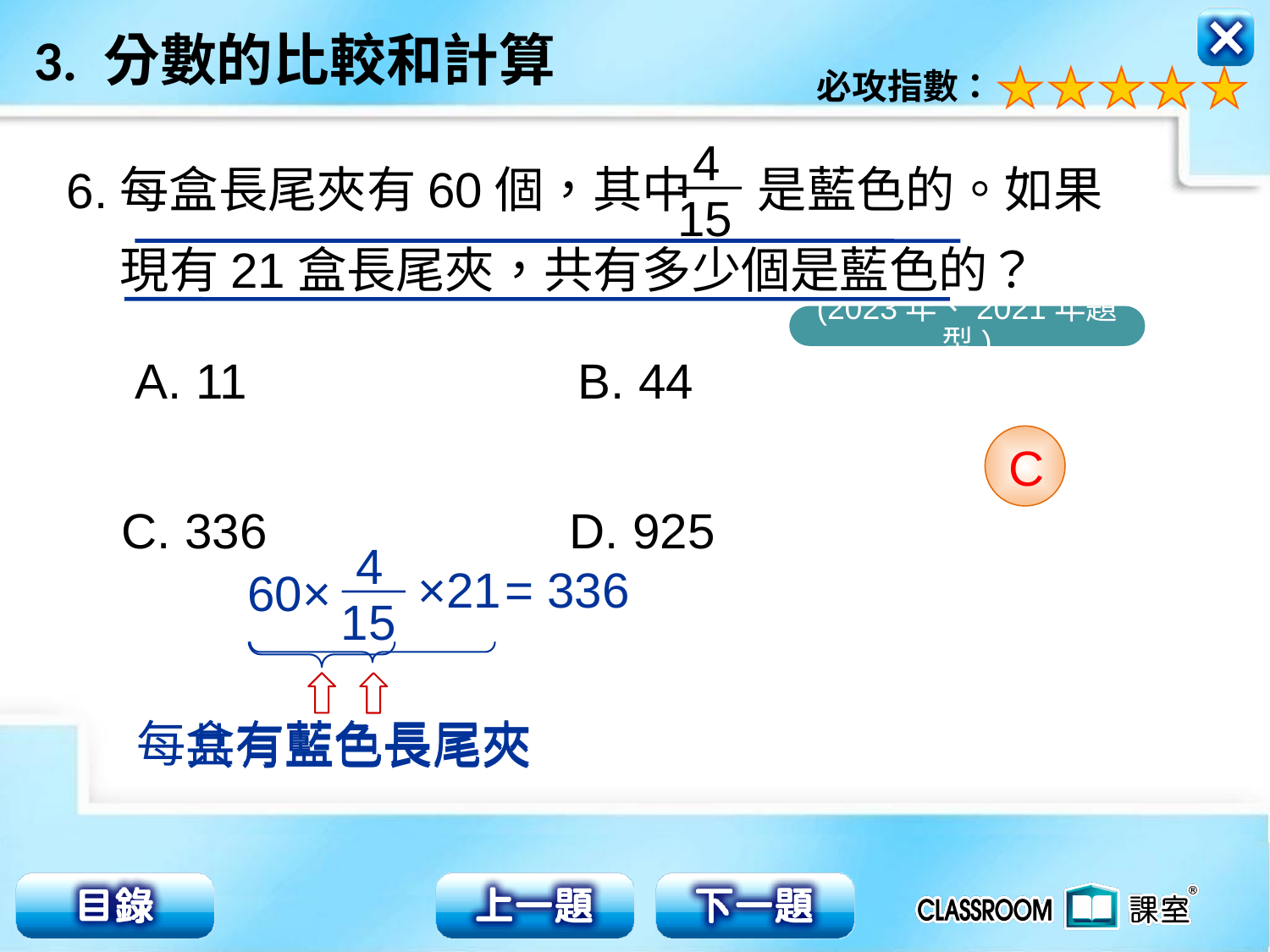

4
15

每盒長尾夾有60個，其中      是藍色的。如果
現有21盒長尾夾，共有多少個是藍色的？
6.

(2023年、2021年題型)
 A. 11      　　　       B. 44
C. 336　		     D. 925

C
4
15

60×

×21
= 336

每盒有藍色長尾夾
共有藍色長尾夾